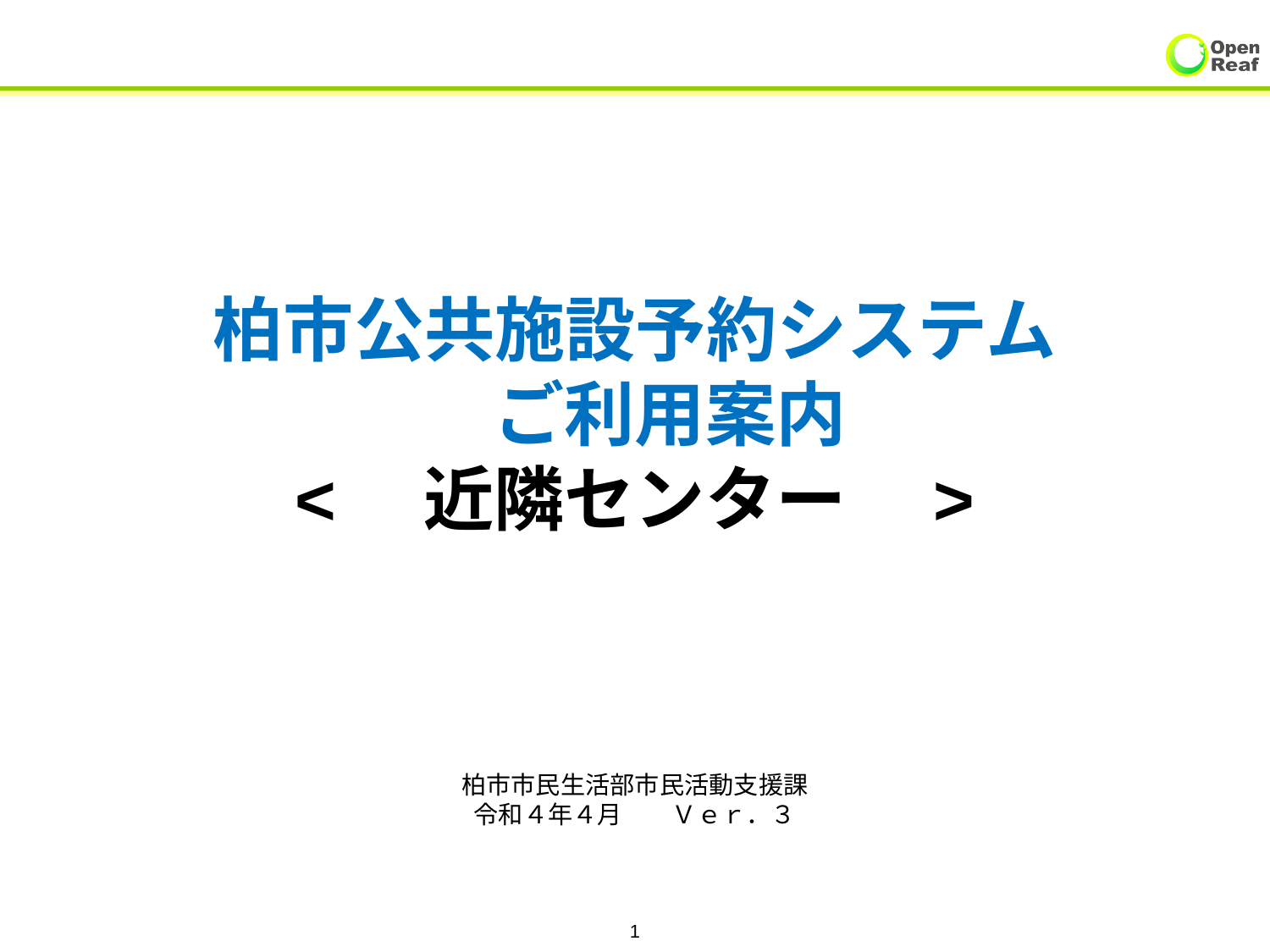

柏市公共施設予約システム
　ご利用案内
<　近隣センター　>
柏市市民生活部市民活動支援課
令和４年４月　　Ｖｅｒ．３
1